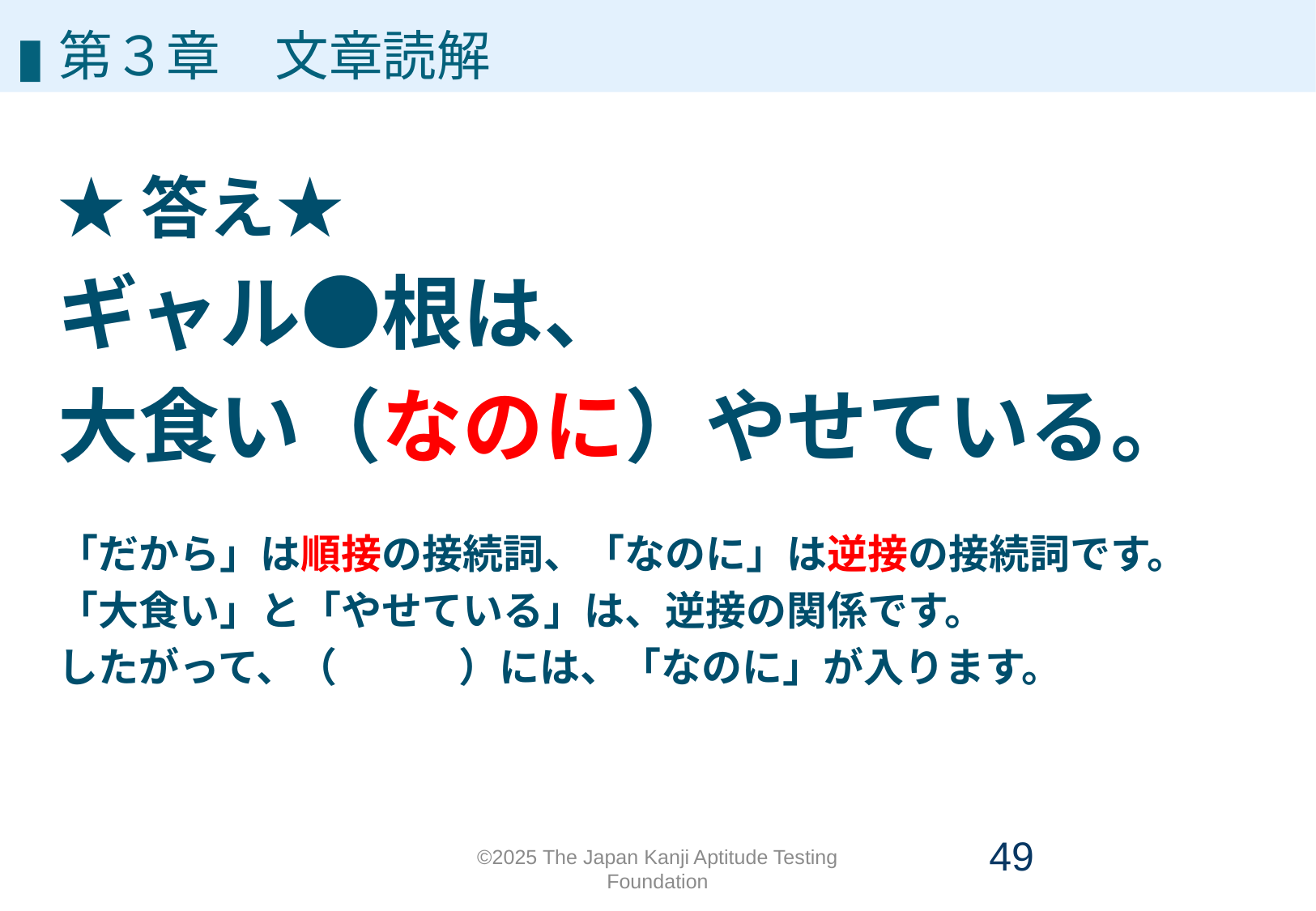

▮第３章　文章読解
★答え★
ギャル●根は、
大食い（なのに）やせている。

「だから」は順接の接続詞、「なのに」は逆接の接続詞です。
「大食い」と「やせている」は、逆接の関係です。
したがって、（　　　）には、「なのに」が入ります。

©2025 The Japan Kanji Aptitude Testing Foundation
49